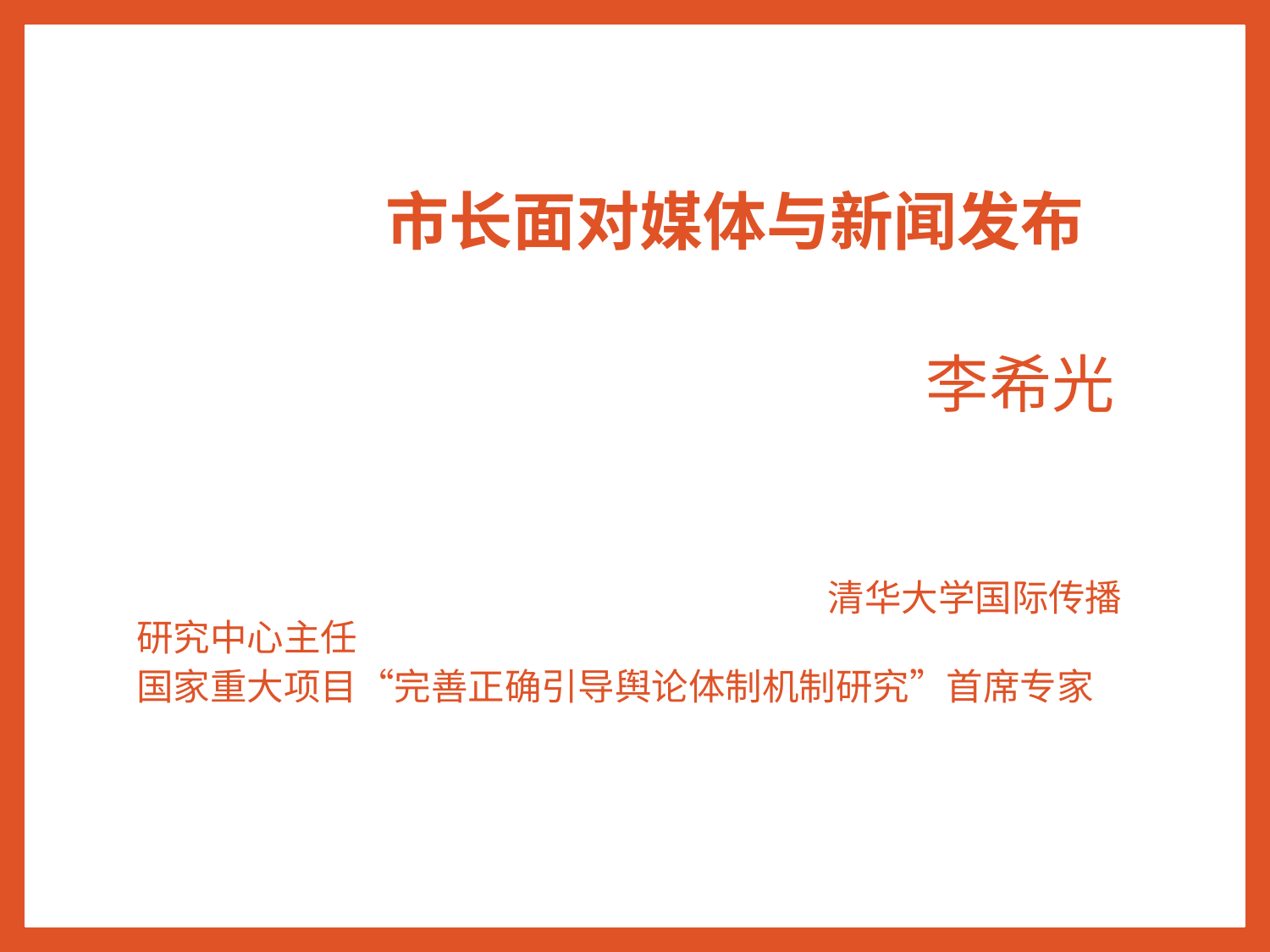

# 市长面对媒体与新闻发布

                                                                                             				  李希光

                                                                       	       清华大学国际传播研究中心主任
国家重大项目“完善正确引导舆论体制机制研究”首席专家